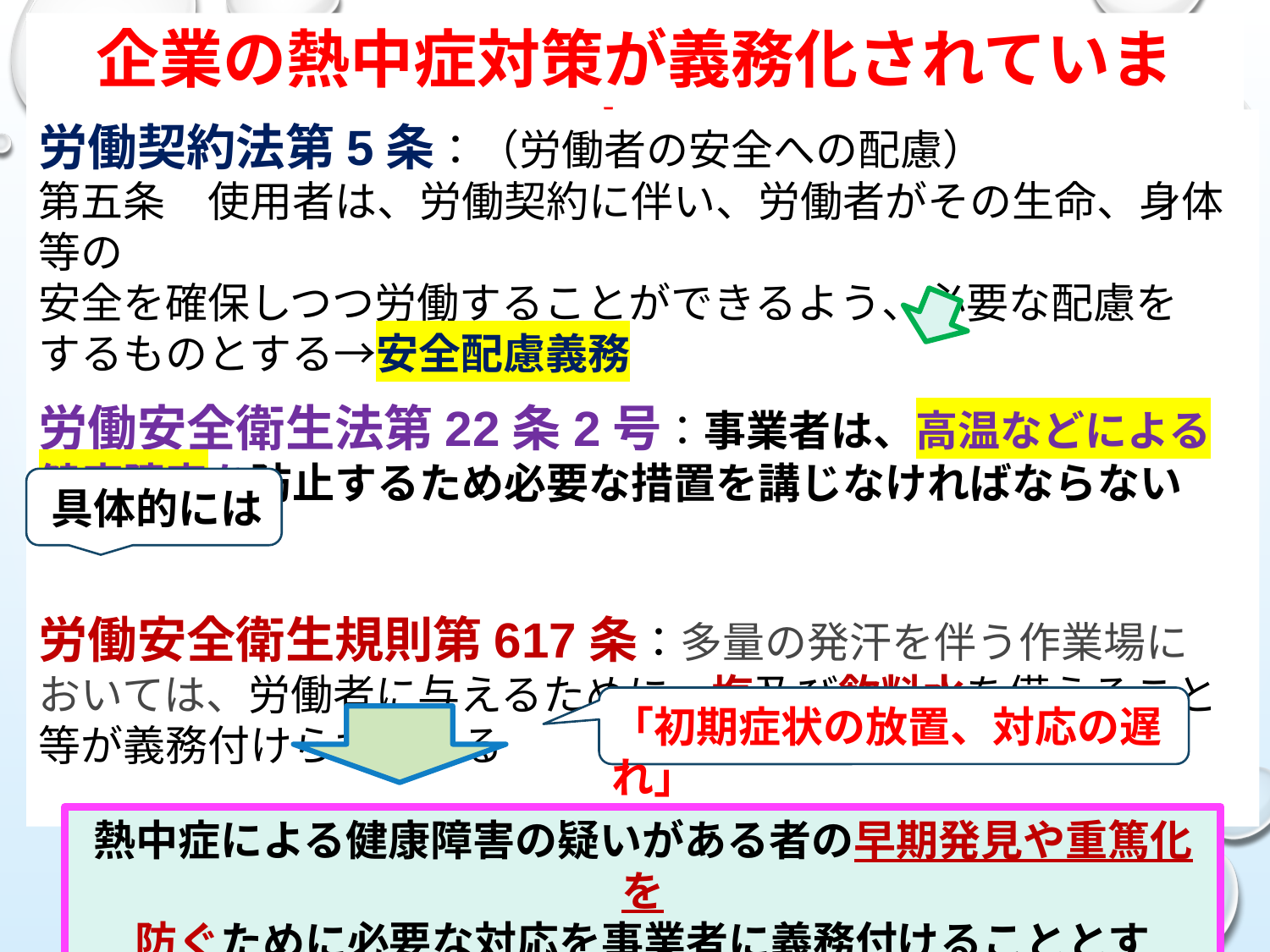

企業の熱中症対策が義務化されています！
労働契約法第5条：（労働者の安全への配慮）
第五条　使用者は、労働契約に伴い、労働者がその生命、身体等の
安全を確保しつつ労働することができるよう、必要な配慮を
するものとする→安全配慮義務

労働安全衛生法第22条2号：事業者は、高温などによる
健康障害を防止するため必要な措置を講じなければならない

労働安全衛生規則第617条：多量の発汗を伴う作業場に
おいては、労働者に与えるために、塩及び飲料水を備えること等が義務付けられている

具体的には

「初期症状の放置、対応の遅れ」
熱中症による健康障害の疑いがある者の早期発見や重篤化を
防ぐために必要な対応を事業者に義務付けることとする！！